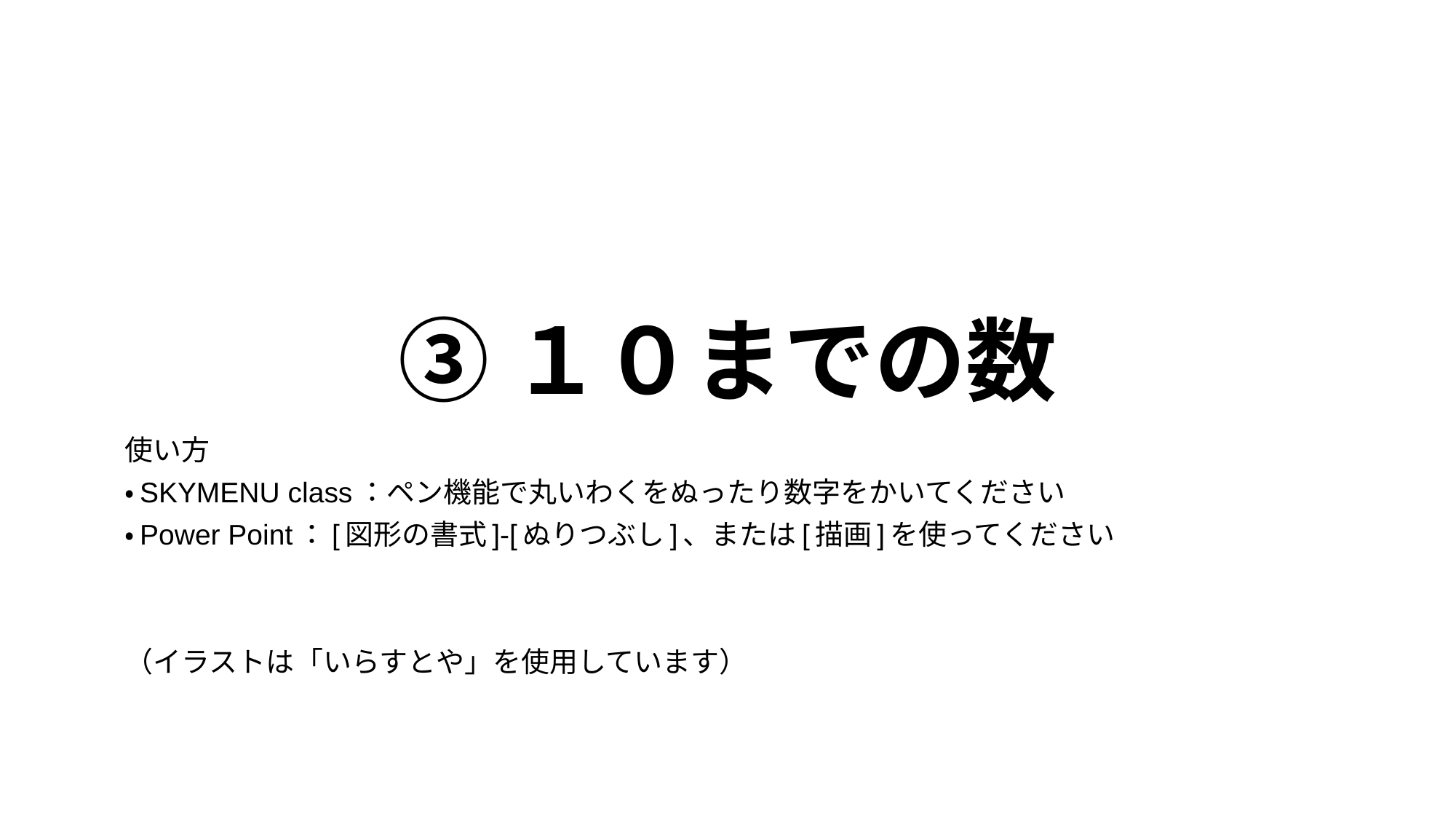

# ③１０までの数
使い方
・SKYMENU class：ペン機能で丸いわくをぬったり数字をかいてください
・Power Point：[図形の書式]-[ぬりつぶし]、または[描画]を使ってください

（イラストは「いらすとや」を使用しています）